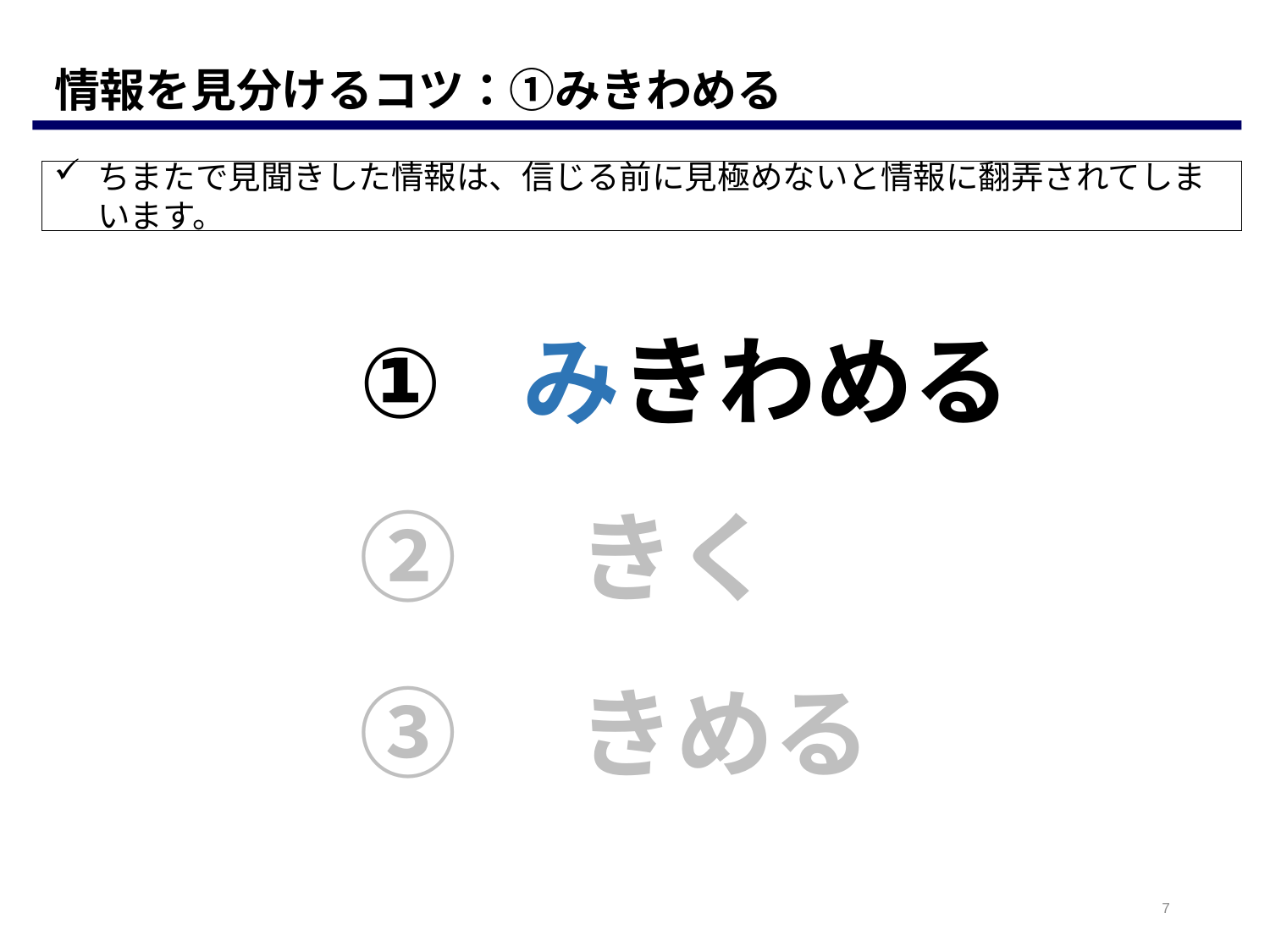

情報を見分けるコツ：①みきわめる

ちまたで見聞きした情報は、信じる前に見極めないと情報に翻弄されてしまいます。
①
②　きく
③　きめる
みきわめる
7